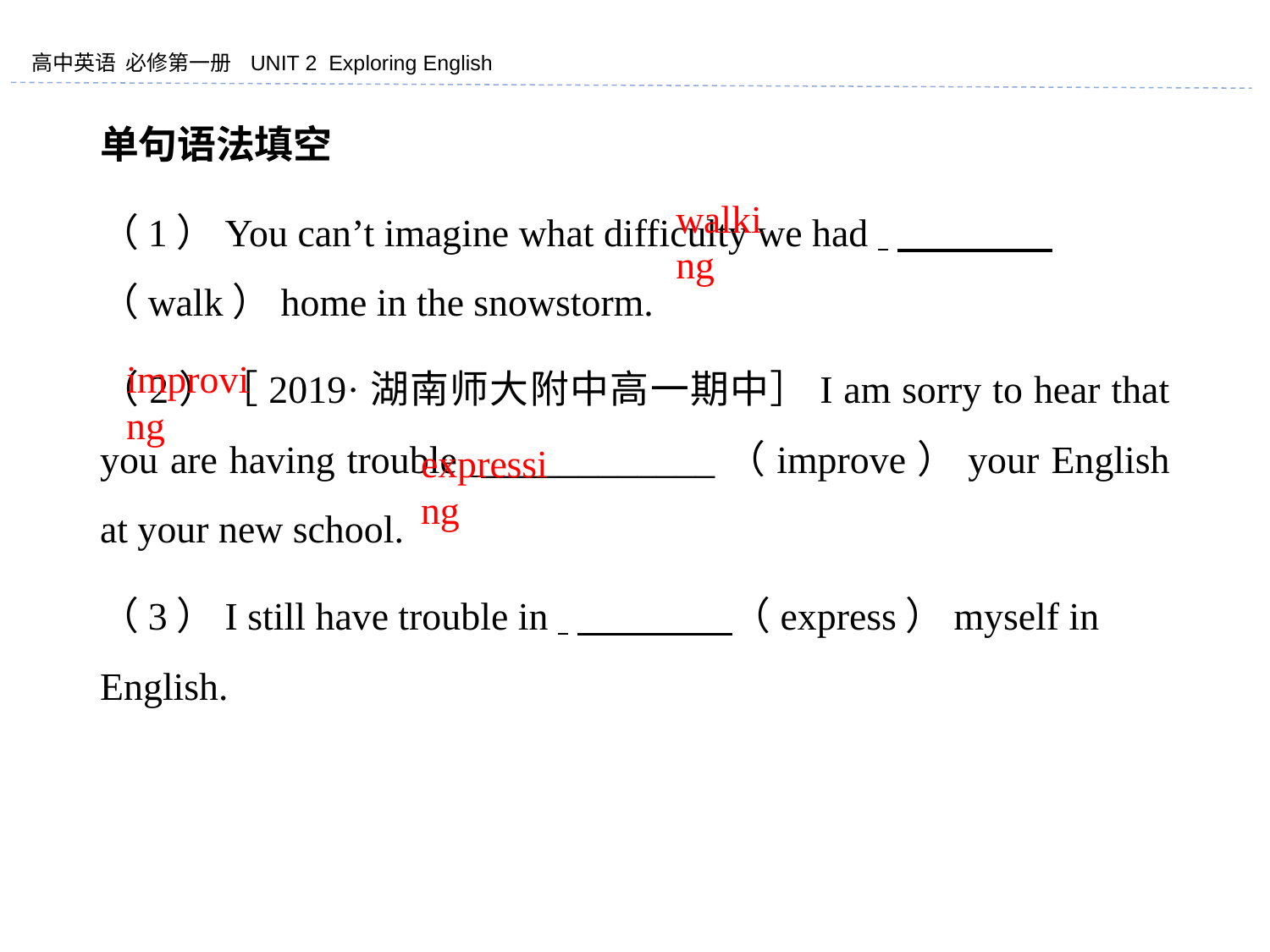

单句语法填空
（1）You can’t imagine what difficulty we had  　　　　（walk）home in the snowstorm.
（2）［2019·湖南师大附中高一期中］I am sorry to hear that you are having trouble  ____________（improve）your English at your new school.
（3）I still have trouble in  　　　　（express）myself in English.

walking
improving
expressing